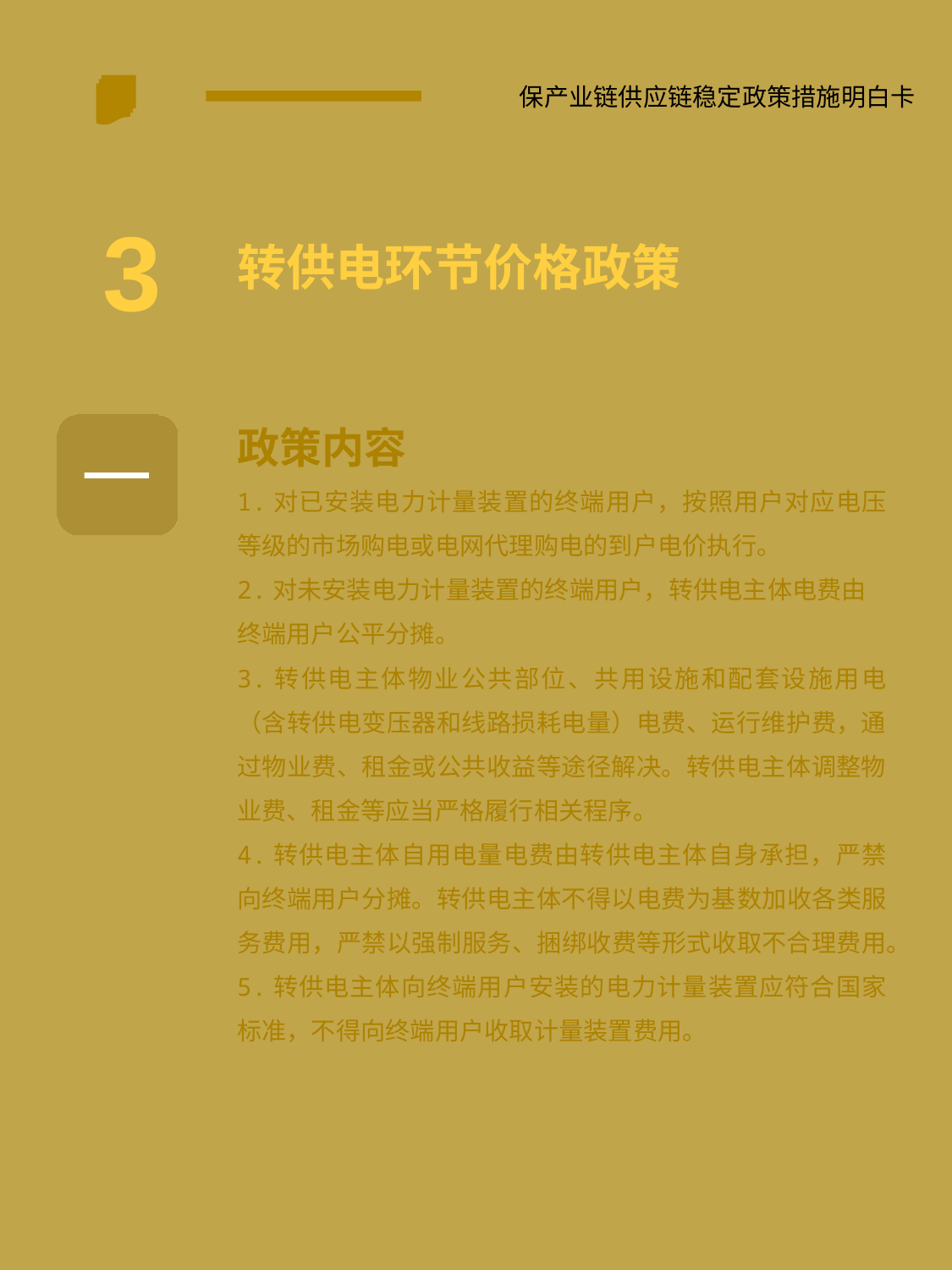

保产业链供应链稳定政策措施明白卡

3
转供电环节价格政策
一
政策内容
1.对已安装电力计量装置的终端用户，按照用户对应电压等级的市场购电或电网代理购电的到户电价执行。
2.对未安装电力计量装置的终端用户，转供电主体电费由终端用户公平分摊。
3.转供电主体物业公共部位、共用设施和配套设施用电（含转供电变压器和线路损耗电量）电费、运行维护费，通过物业费、租金或公共收益等途径解决。转供电主体调整物业费、租金等应当严格履行相关程序。
4.转供电主体自用电量电费由转供电主体自身承担，严禁向终端用户分摊。转供电主体不得以电费为基数加收各类服务费用，严禁以强制服务、捆绑收费等形式收取不合理费用。
5.转供电主体向终端用户安装的电力计量装置应符合国家标准，不得向终端用户收取计量装置费用。